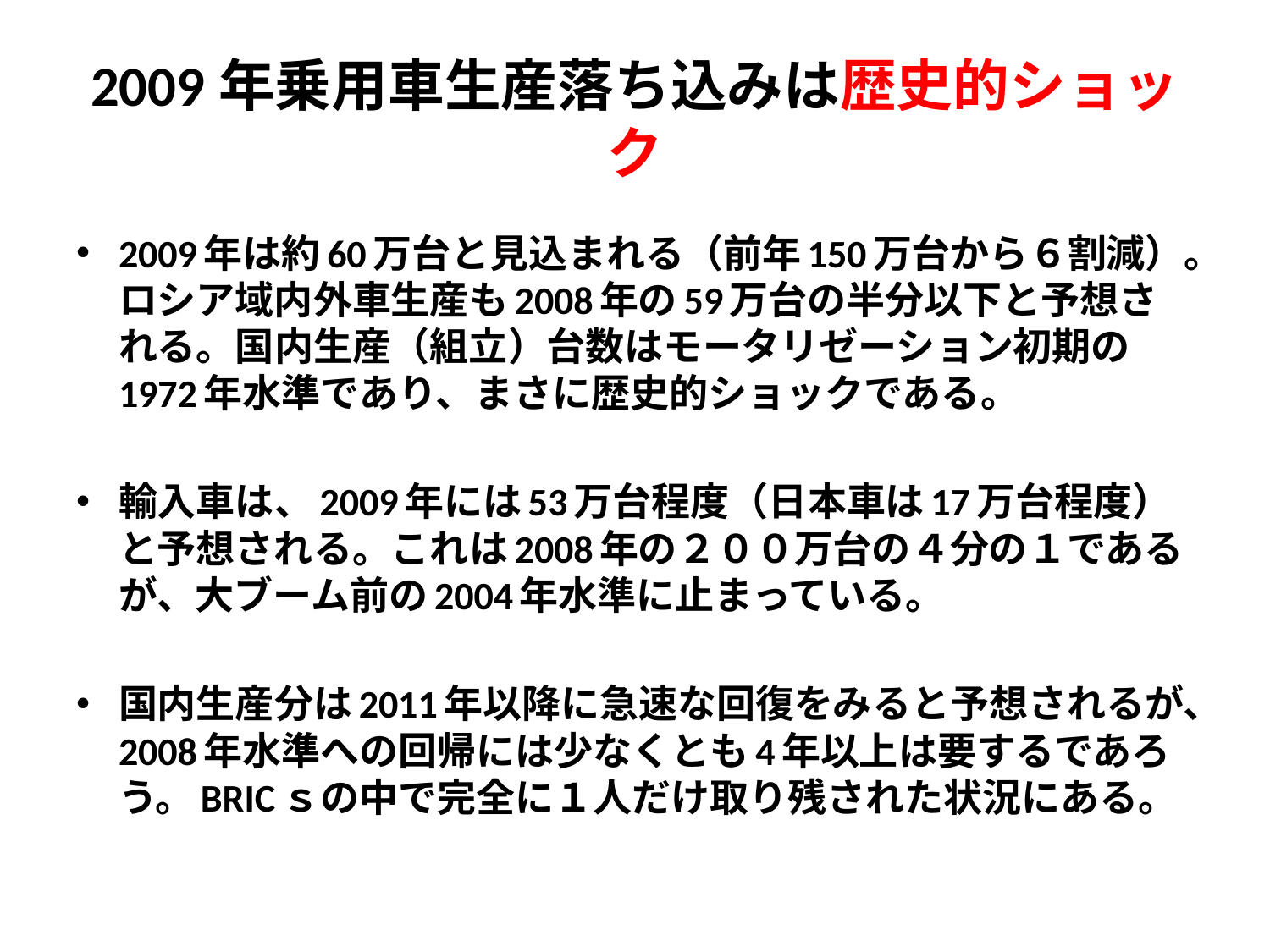

# 2009年乗用車生産落ち込みは歴史的ショック
2009年は約60万台と見込まれる（前年150万台から６割減）。ロシア域内外車生産も2008年の59万台の半分以下と予想される。国内生産（組立）台数はモータリゼーション初期の1972年水準であり、まさに歴史的ショックである。

輸入車は、2009年には53万台程度（日本車は17万台程度）と予想される。これは2008年の２００万台の４分の１であるが、大ブーム前の2004年水準に止まっている。

国内生産分は2011年以降に急速な回復をみると予想されるが、2008年水準への回帰には少なくとも4年以上は要するであろう。BRICｓの中で完全に１人だけ取り残された状況にある。